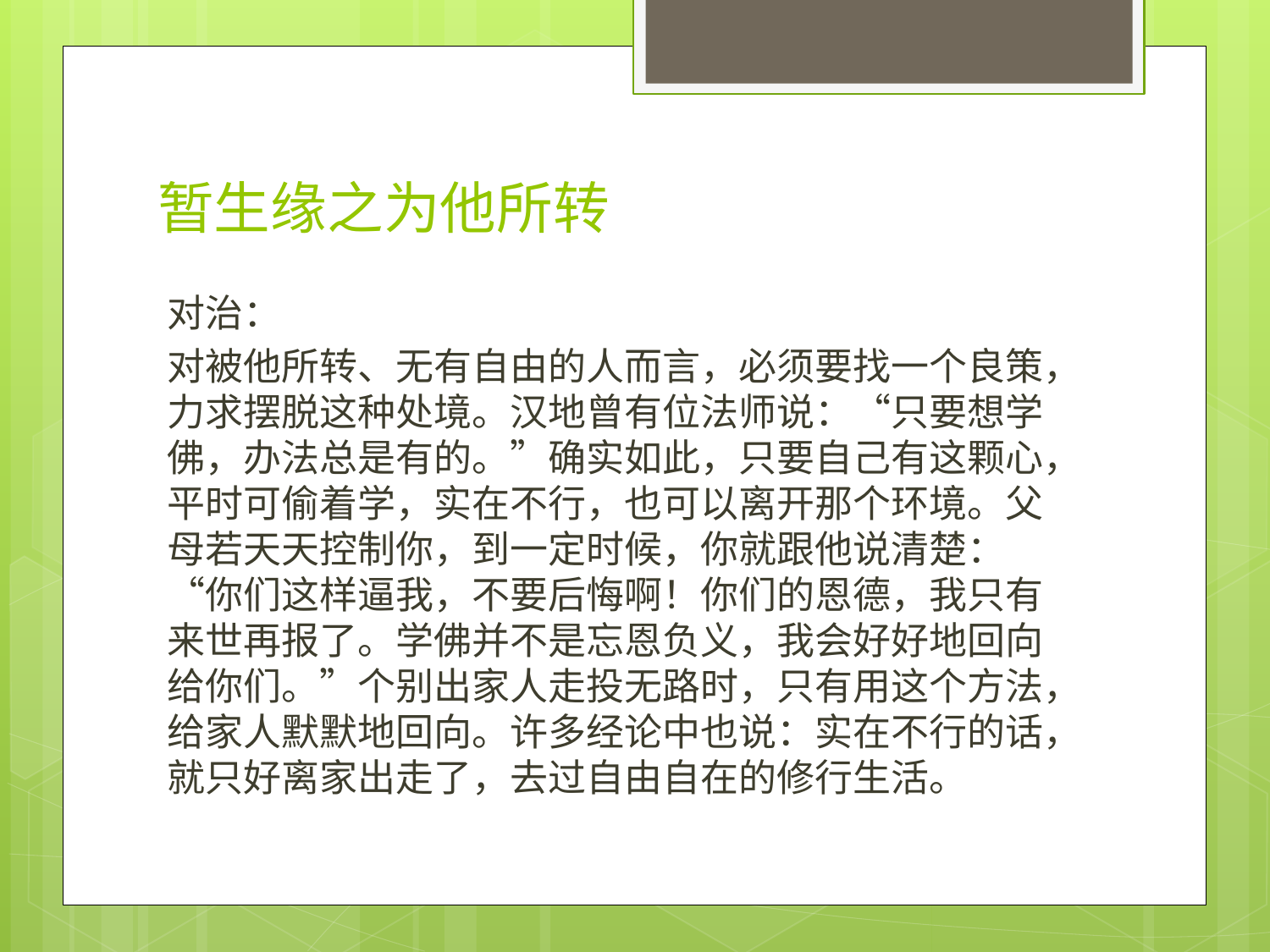

# 暂生缘之为他所转
对治：
对被他所转、无有自由的人而言，必须要找一个良策，力求摆脱这种处境。汉地曾有位法师说：“只要想学佛，办法总是有的。”确实如此，只要自己有这颗心，平时可偷着学，实在不行，也可以离开那个环境。父母若天天控制你，到一定时候，你就跟他说清楚：“你们这样逼我，不要后悔啊！你们的恩德，我只有来世再报了。学佛并不是忘恩负义，我会好好地回向给你们。”个别出家人走投无路时，只有用这个方法，给家人默默地回向。许多经论中也说：实在不行的话，就只好离家出走了，去过自由自在的修行生活。